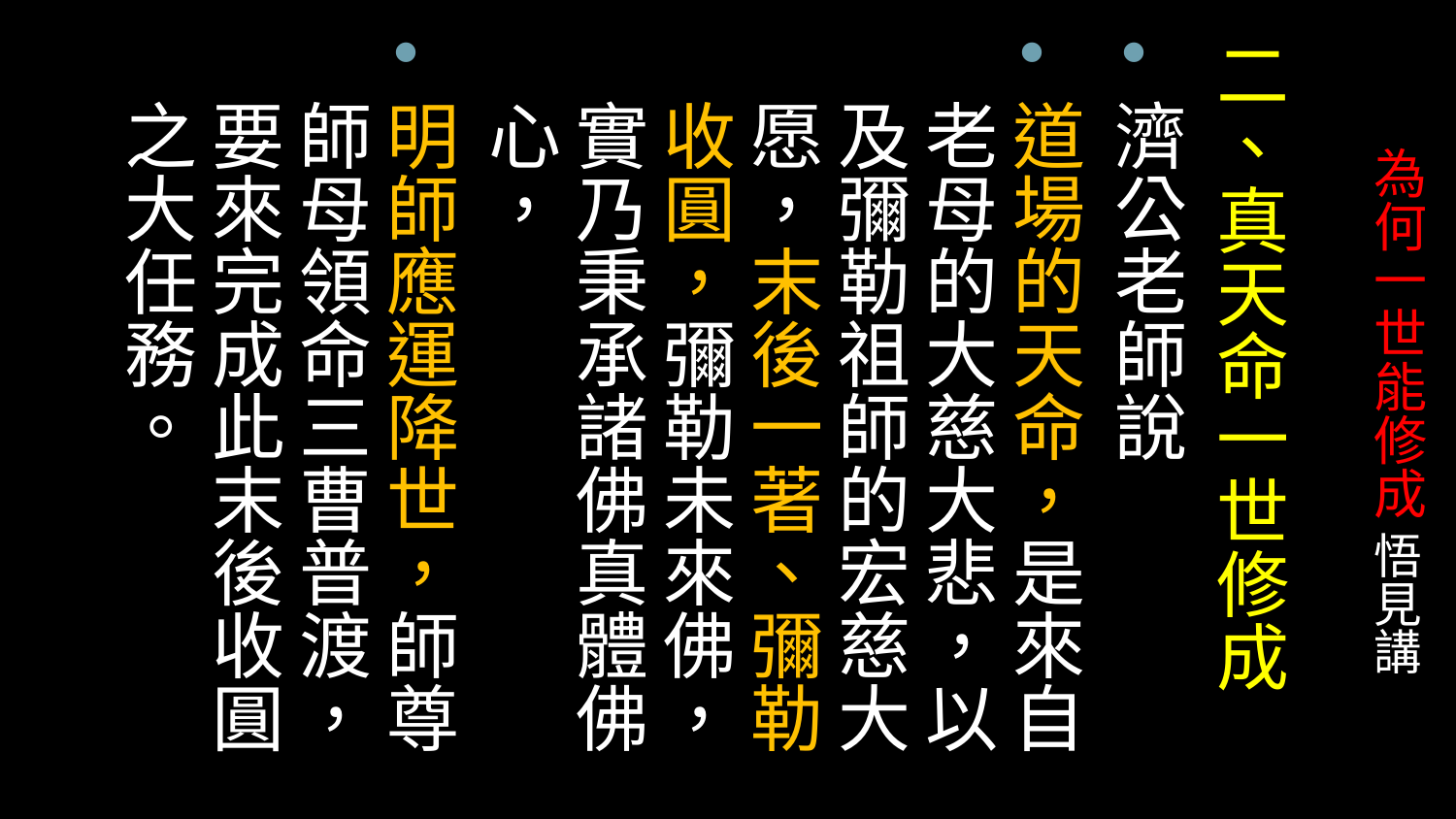

二、真天命一世修成
濟公老師說
道場的天命，是來自老母的大慈大悲，以及彌勒祖師的宏慈大愿，末後一著、彌勒收圓，彌勒未來佛，實乃秉承諸佛真體佛心，
明師應運降世，師尊師母領命三曹普渡，要來完成此末後收圓之大任務。

# 為何一世能修成 悟見講